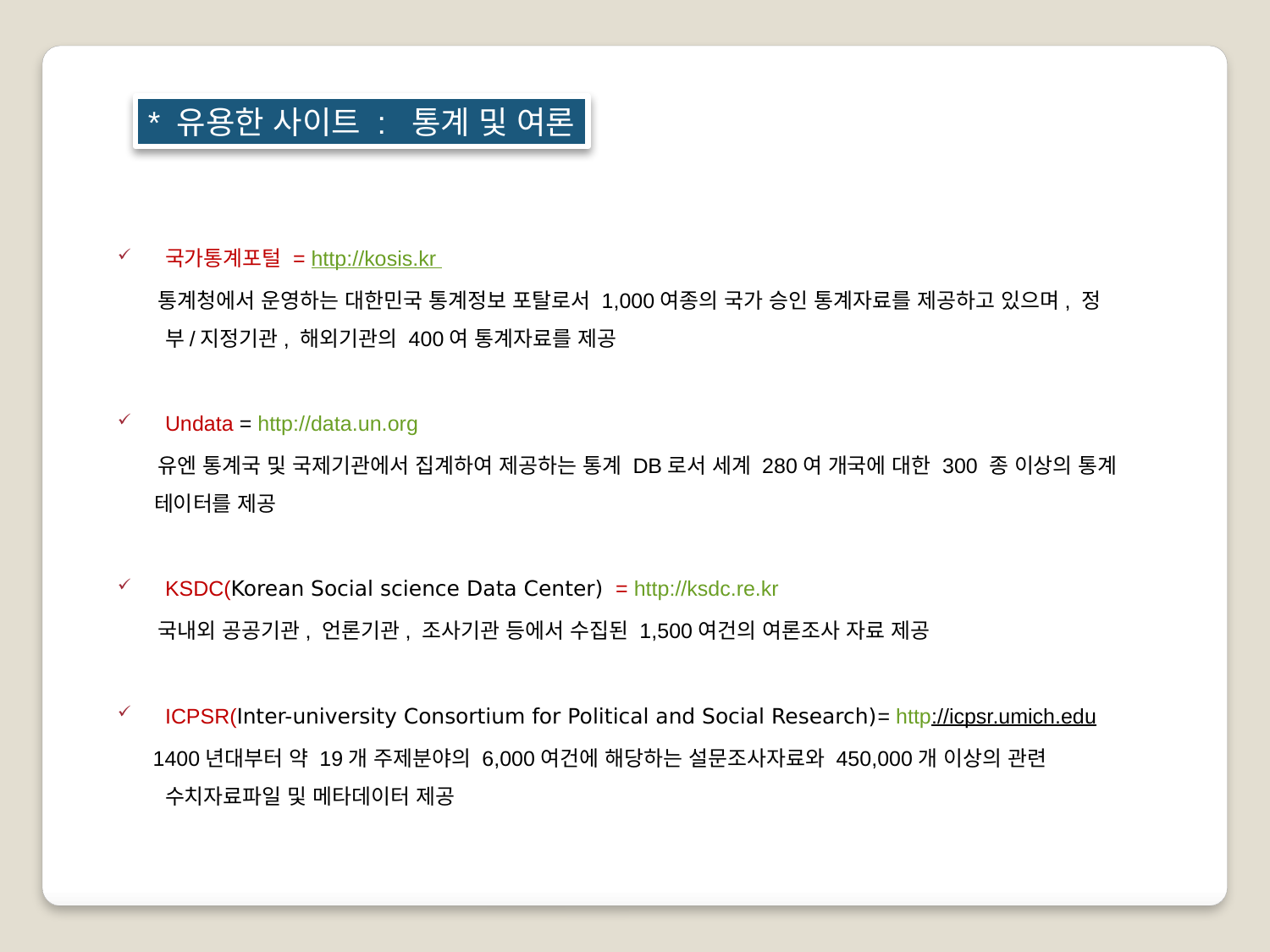

* 유용한 사이트 :  통계 및 여론
국가통계포털 = http://kosis.kr
      통계청에서 운영하는 대한민국 통계정보 포탈로서 1,000여종의 국가 승인 통계자료를 제공하고 있으며, 정부/지정기관, 해외기관의 400여 통계자료를 제공

Undata = http://data.un.org
      유엔 통계국 및 국제기관에서 집계하여 제공하는 통계 DB로서 세계 280여 개국에 대한 300 종 이상의 통계 테이터를 제공

KSDC(Korean Social science Data Center)  = http://ksdc.re.kr
      국내외 공공기관, 언론기관, 조사기관 등에서 수집된 1,500여건의 여론조사 자료 제공

ICPSR(Inter-university Consortium for Political and Social Research)= http://icpsr.umich.edu
      1400년대부터 약 19개 주제분야의 6,000여건에 해당하는 설문조사자료와 450,000개 이상의 관련 수치자료파일 및 메타데이터 제공